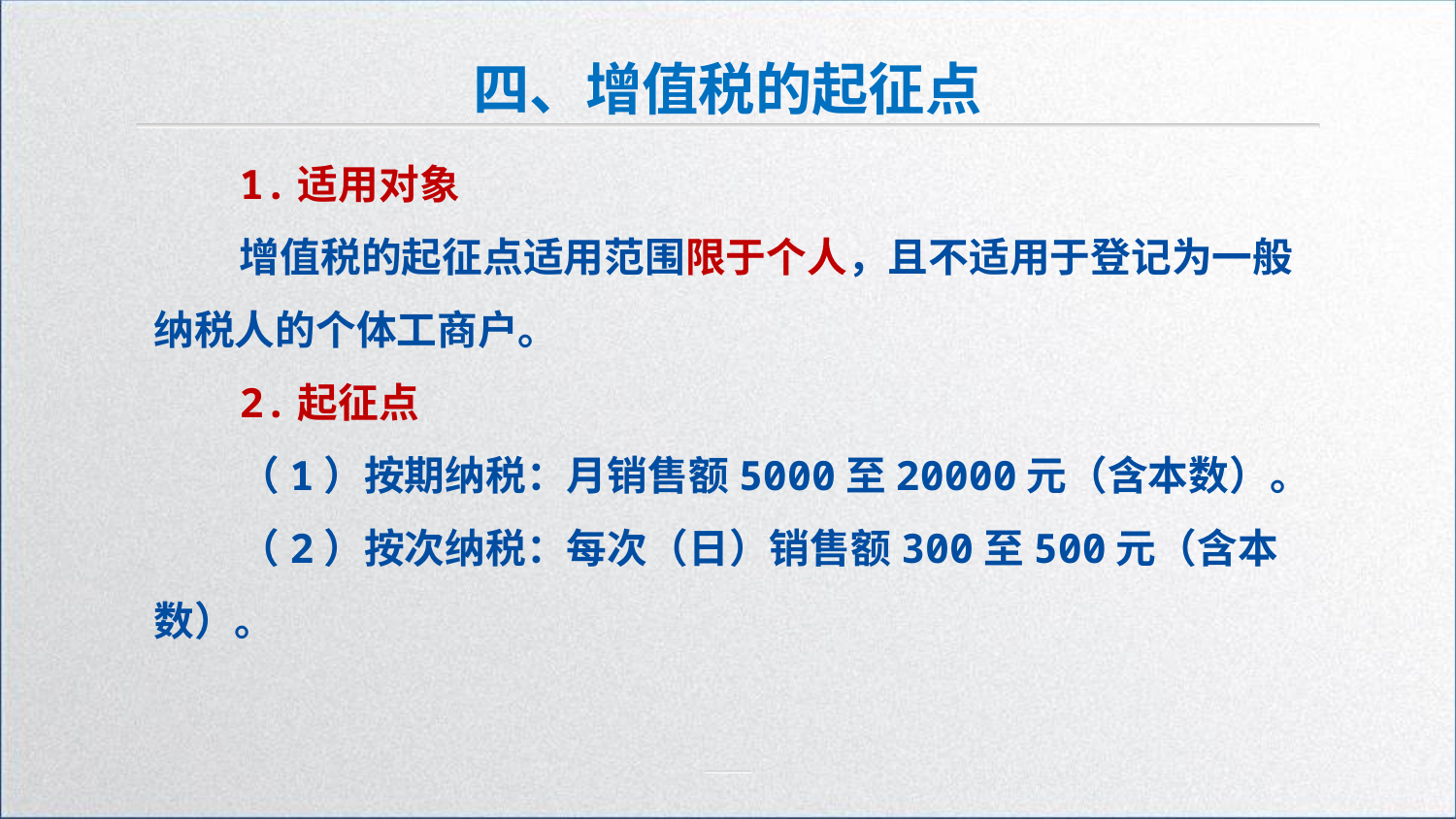

四、增值税的起征点
1.适用对象
增值税的起征点适用范围限于个人，且不适用于登记为一般纳税人的个体工商户。
2.起征点
（1）按期纳税：月销售额5000至20000元（含本数）。
（2）按次纳税：每次（日）销售额300至500元（含本数）。